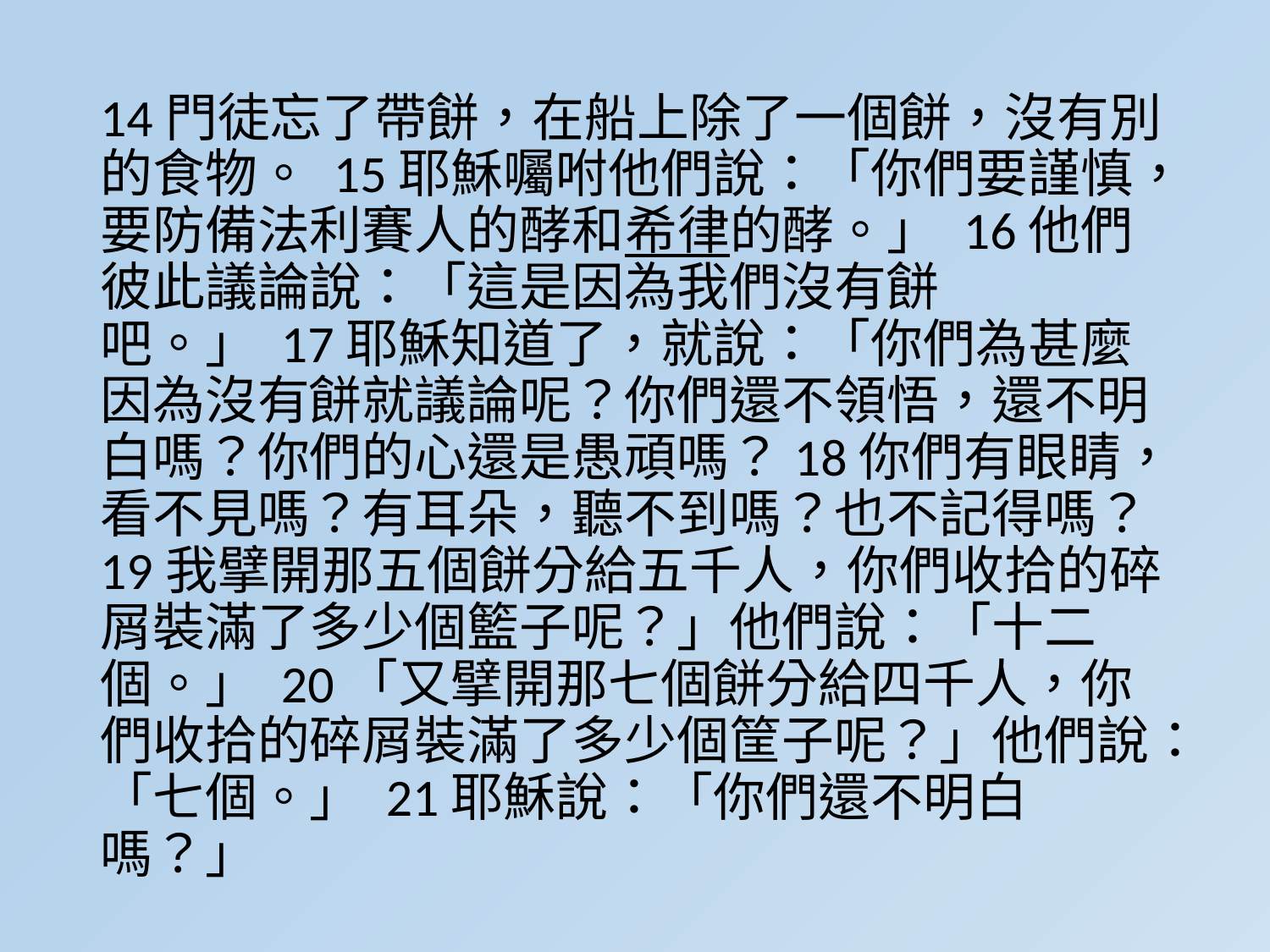

14門徒忘了帶餅，在船上除了一個餅，沒有別的食物。 15耶穌囑咐他們說：「你們要謹慎，要防備法利賽人的酵和希律的酵。」 16他們彼此議論說：「這是因為我們沒有餅吧。」 17耶穌知道了，就說：「你們為甚麼因為沒有餅就議論呢？你們還不領悟，還不明白嗎？你們的心還是愚頑嗎？18你們有眼睛，看不見嗎？有耳朵，聽不到嗎？也不記得嗎？ 19我擘開那五個餅分給五千人，你們收拾的碎屑裝滿了多少個籃子呢？」他們說：「十二個。」 20「又擘開那七個餅分給四千人，你們收拾的碎屑裝滿了多少個筐子呢？」他們說：「七個。」 21耶穌說：「你們還不明白嗎？」